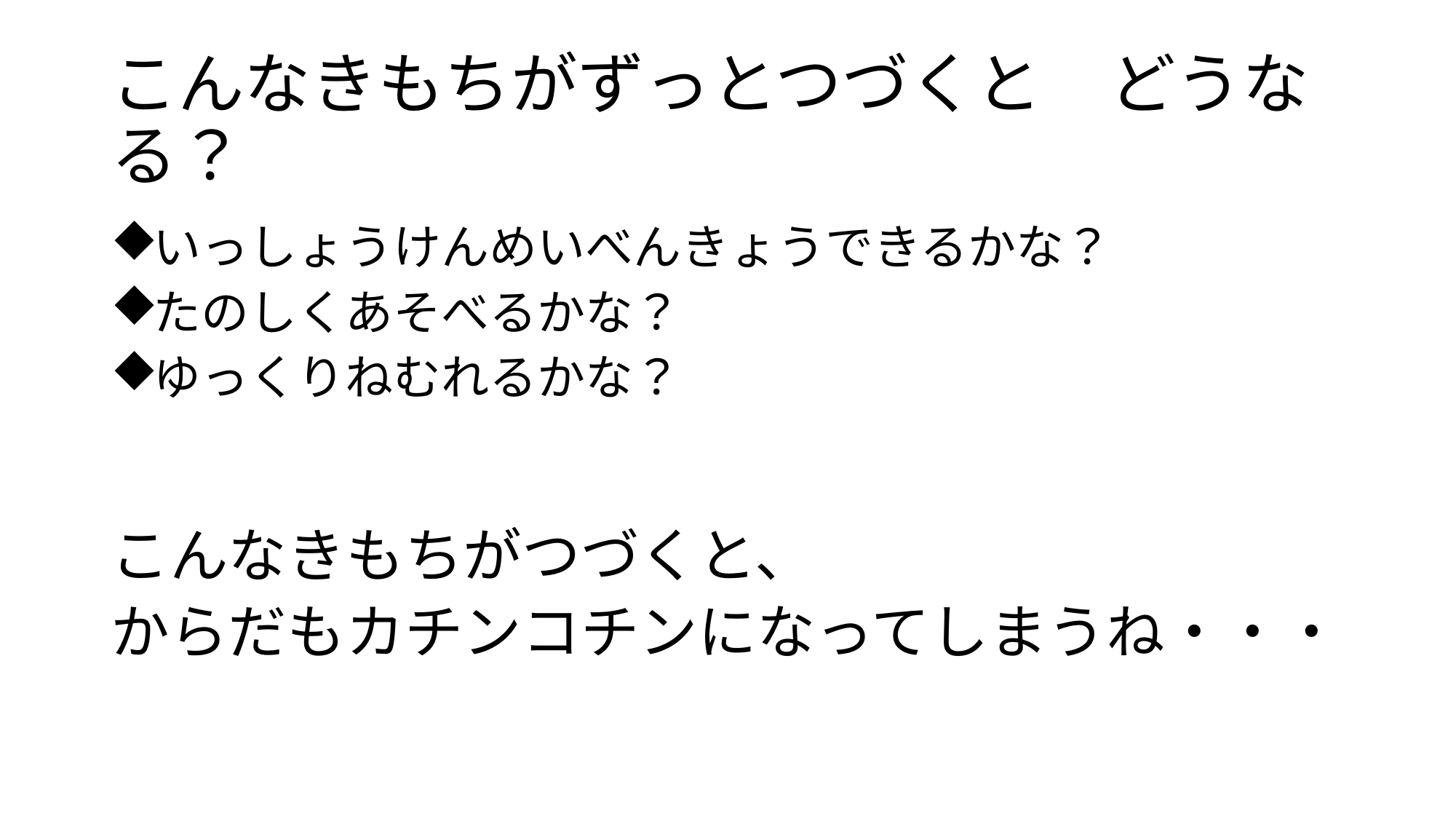

# こんなきもちがずっとつづくと　どうなる？
いっしょうけんめいべんきょうできるかな？
たのしくあそべるかな？
ゆっくりねむれるかな？

こんなきもちがつづくと、
からだもカチンコチンになってしまうね・・・